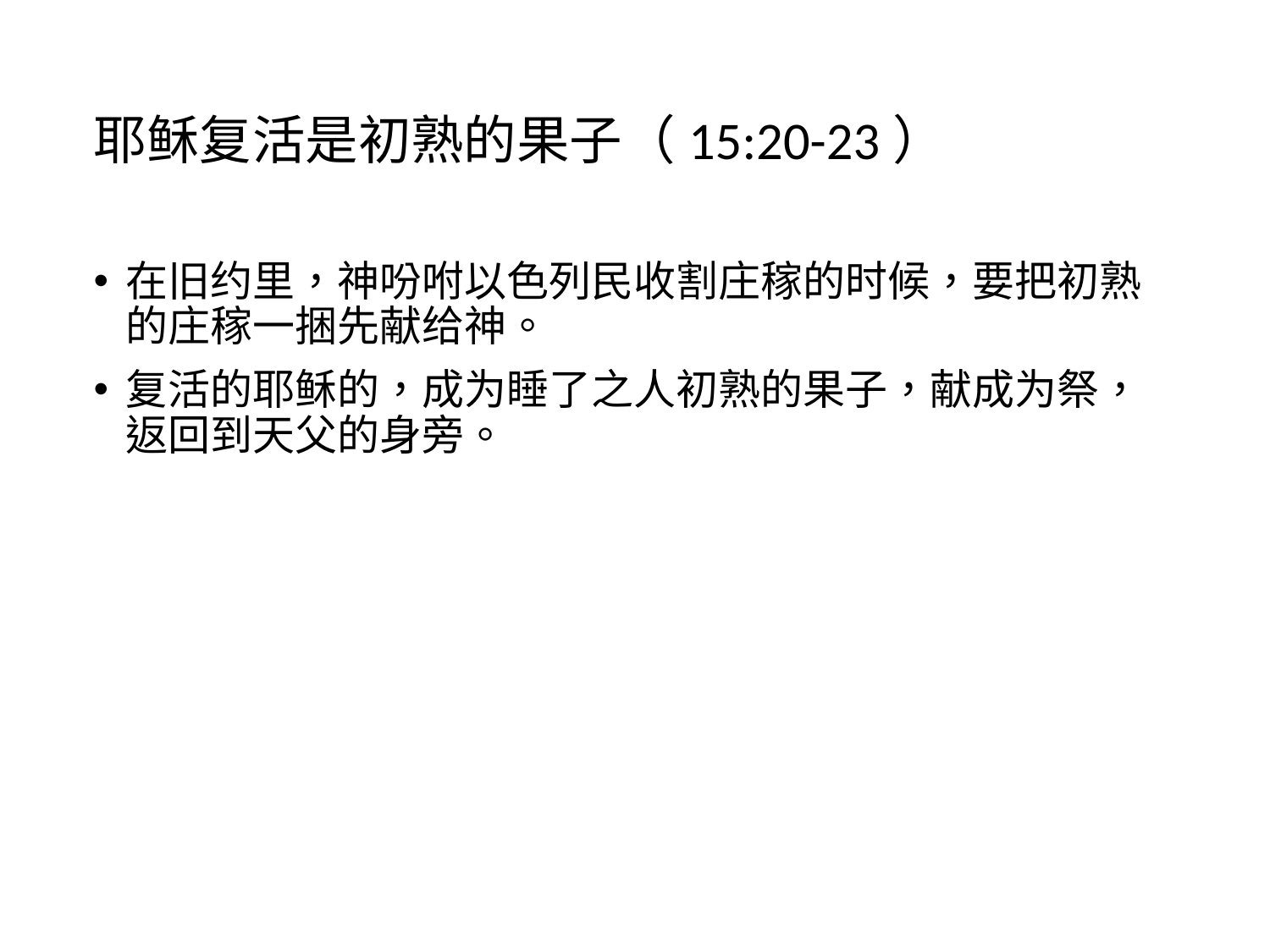

# 耶稣复活是初熟的果子（15:20-23）
在旧约里，神吩咐以色列民收割庄稼的时候，要把初熟的庄稼一捆先献给神。
复活的耶稣的，成为睡了之人初熟的果子，献成为祭，返回到天父的身旁。